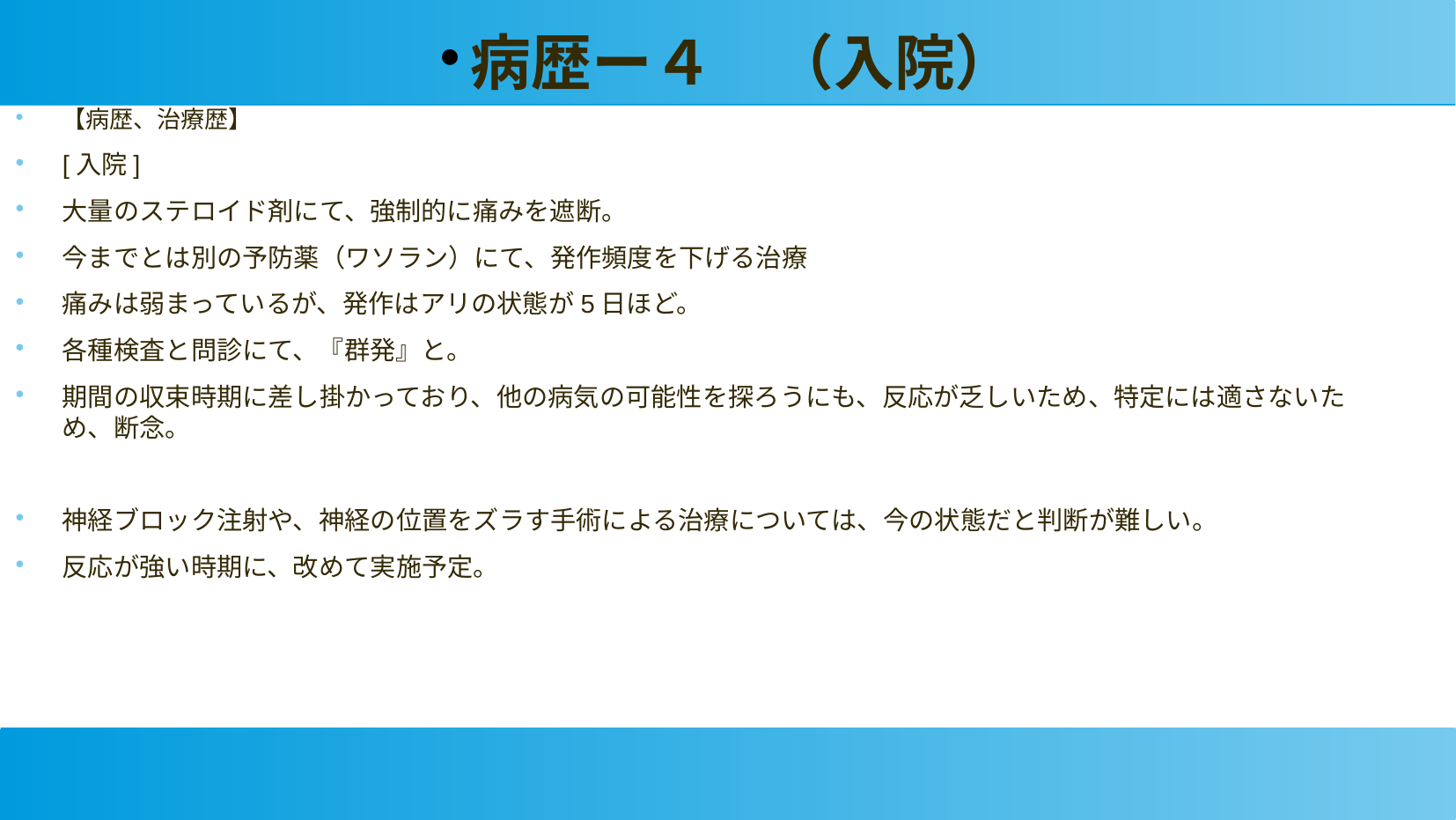

病歴ー４　（入院）
【病歴、治療歴】
[入院]
大量のステロイド剤にて、強制的に痛みを遮断。
今までとは別の予防薬（ワソラン）にて、発作頻度を下げる治療
痛みは弱まっているが、発作はアリの状態が5日ほど。
各種検査と問診にて、『群発』と。
期間の収束時期に差し掛かっており、他の病気の可能性を探ろうにも、反応が乏しいため、特定には適さないため、断念。

神経ブロック注射や、神経の位置をズラす手術による治療については、今の状態だと判断が難しい。
反応が強い時期に、改めて実施予定。